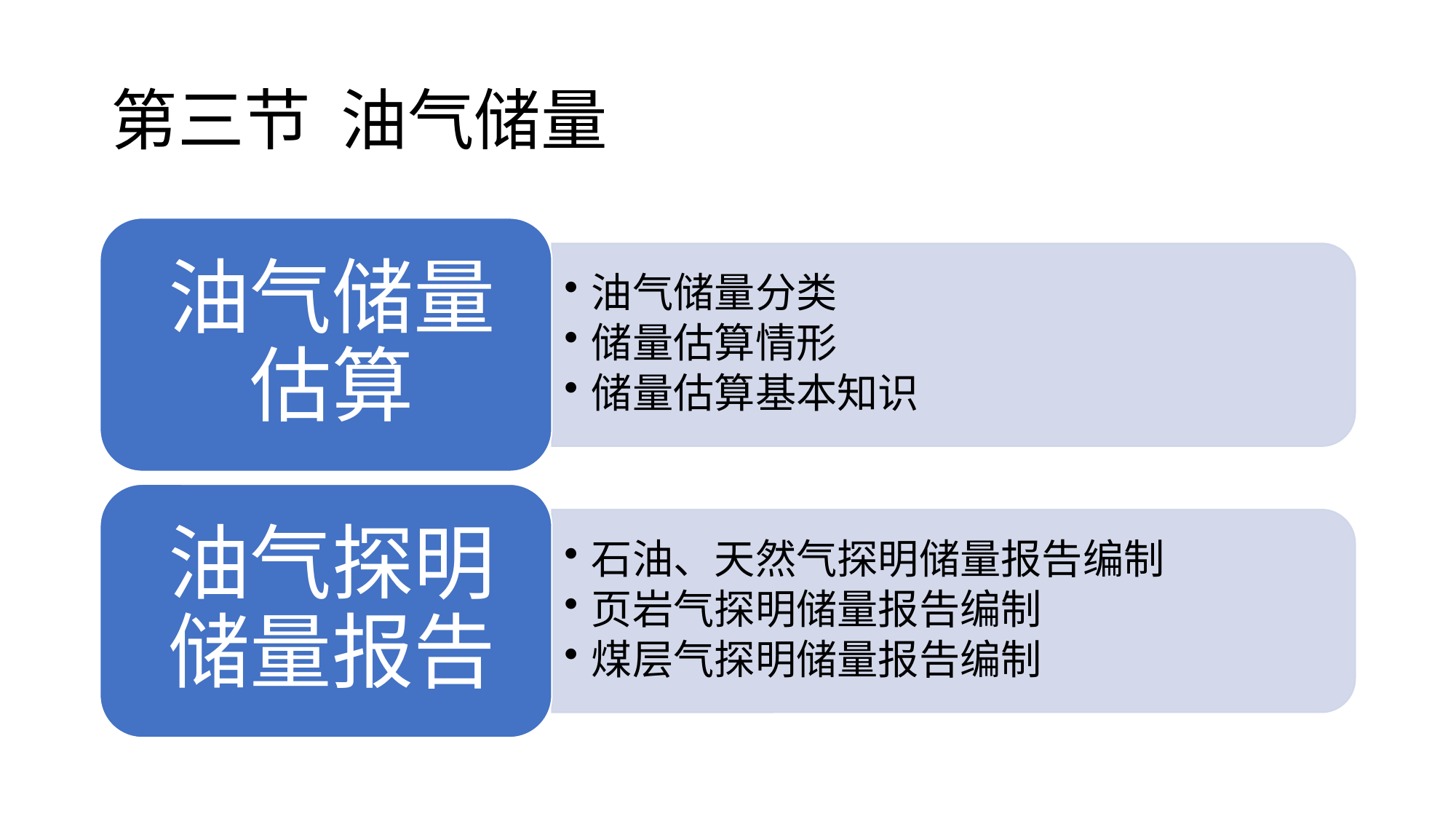

# 第三节  油气储量
油气储量分类
储量估算情形
储量估算基本知识
油气储量估算
石油、天然气探明储量报告编制
页岩气探明储量报告编制
煤层气探明储量报告编制
油气探明储量报告